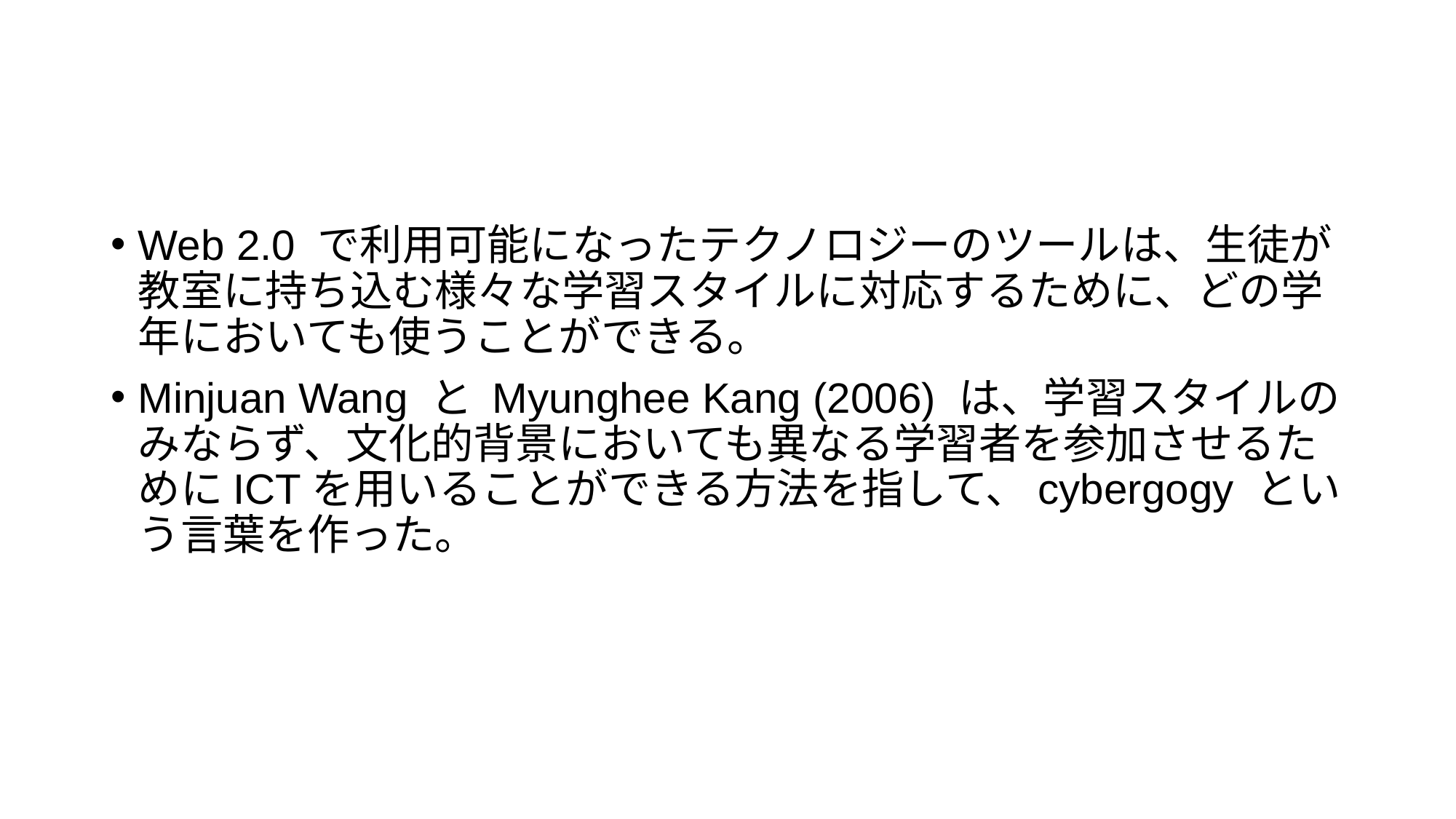

#
Web 2.0 で利用可能になったテクノロジーのツールは、生徒が教室に持ち込む様々な学習スタイルに対応するために、どの学年においても使うことができる。
Minjuan Wang と Myunghee Kang (2006) は、学習スタイルのみならず、文化的背景においても異なる学習者を参加させるためにICTを用いることができる方法を指して、cybergogy という言葉を作った。